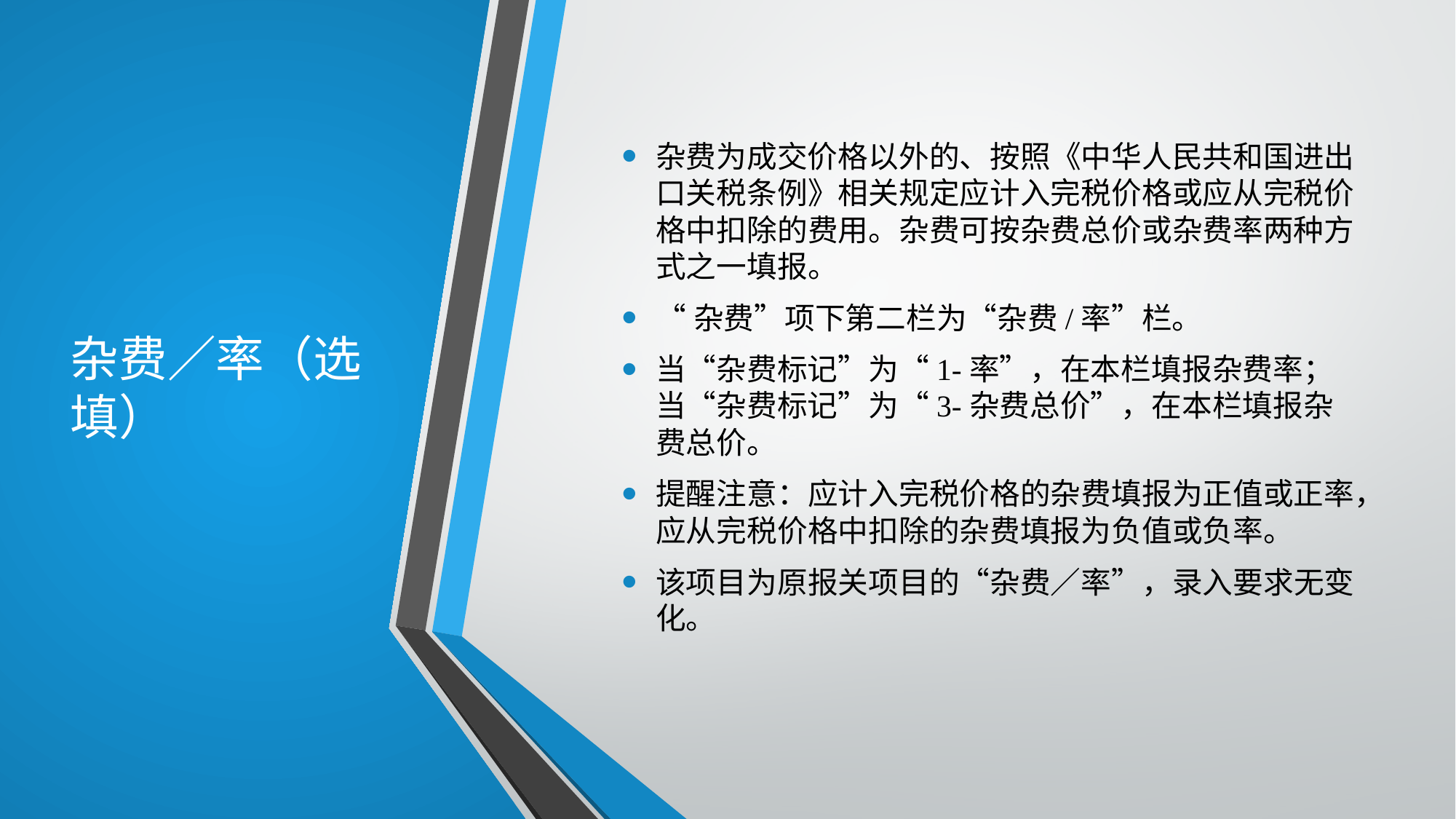

# 杂费／率（选填）
杂费为成交价格以外的、按照《中华人民共和国进出口关税条例》相关规定应计入完税价格或应从完税价格中扣除的费用。杂费可按杂费总价或杂费率两种方式之一填报。
“杂费”项下第二栏为“杂费/率”栏。
当“杂费标记”为“1-率”，在本栏填报杂费率；当“杂费标记”为“3-杂费总价”，在本栏填报杂费总价。
提醒注意：应计入完税价格的杂费填报为正值或正率，应从完税价格中扣除的杂费填报为负值或负率。
该项目为原报关项目的“杂费／率”，录入要求无变化。